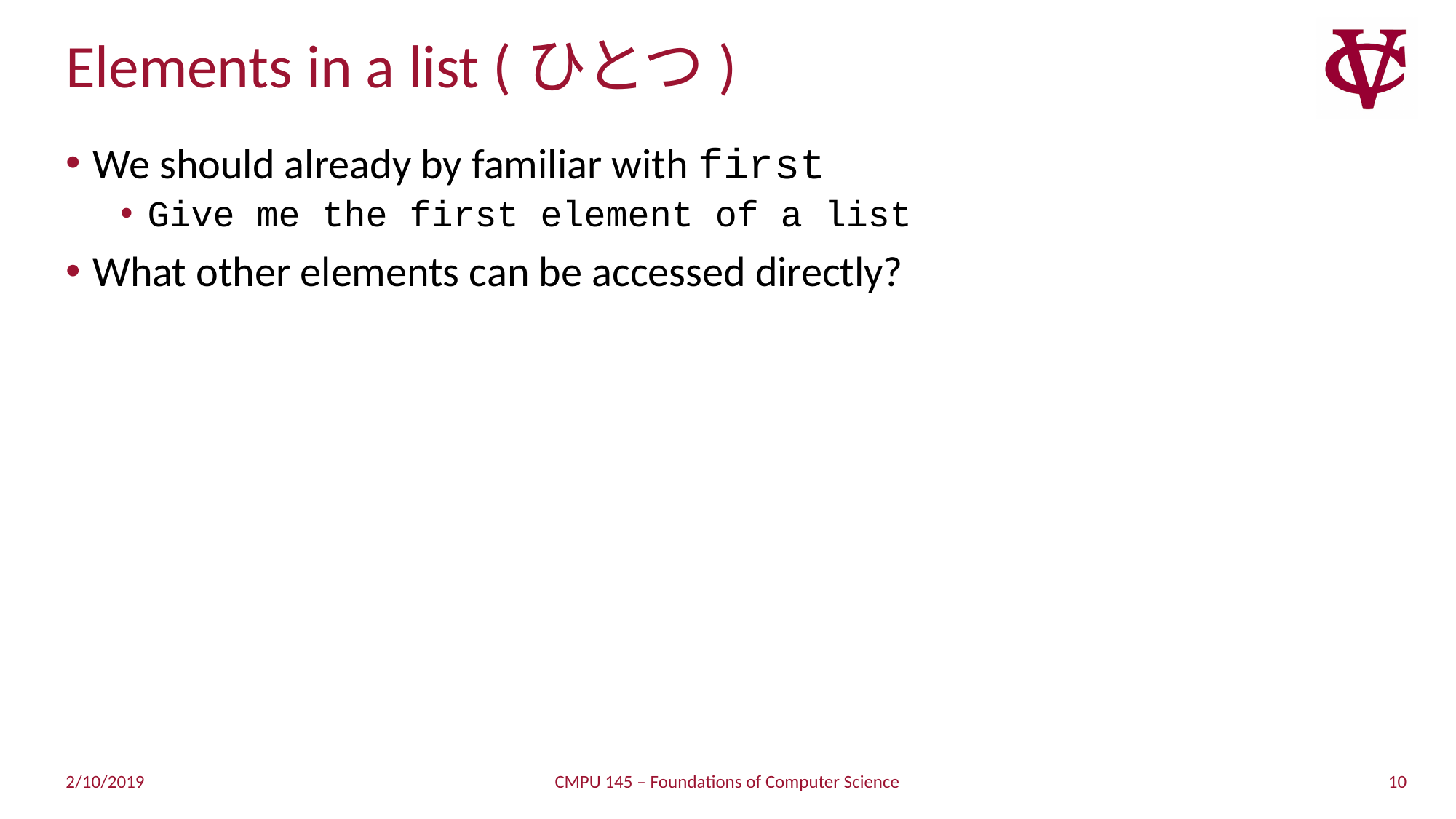

# Elements in a list (ひとつ)
We should already by familiar with first
Give me the first element of a list
What other elements can be accessed directly?

10
2/10/2019
CMPU 145 – Foundations of Computer Science